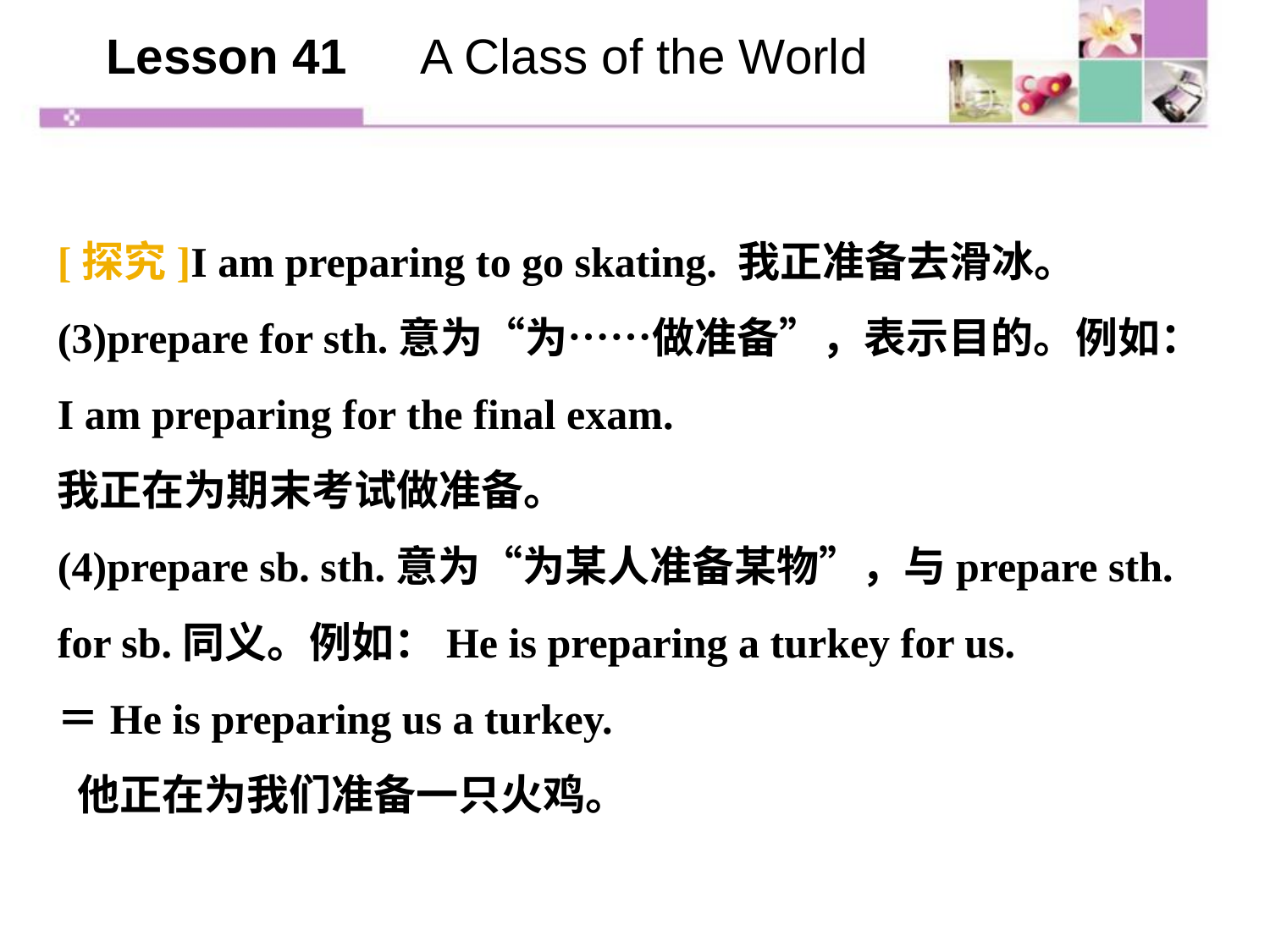

Lesson 41　A Class of the World
[探究]I am preparing to go skating. 我正准备去滑冰。
(3)prepare for sth.意为“为……做准备”，表示目的。例如：
I am preparing for the final exam.
我正在为期末考试做准备。
(4)prepare sb. sth.意为“为某人准备某物”，与prepare sth. for sb.同义。例如：He is preparing a turkey for us.
＝He is preparing us a turkey.
 他正在为我们准备一只火鸡。